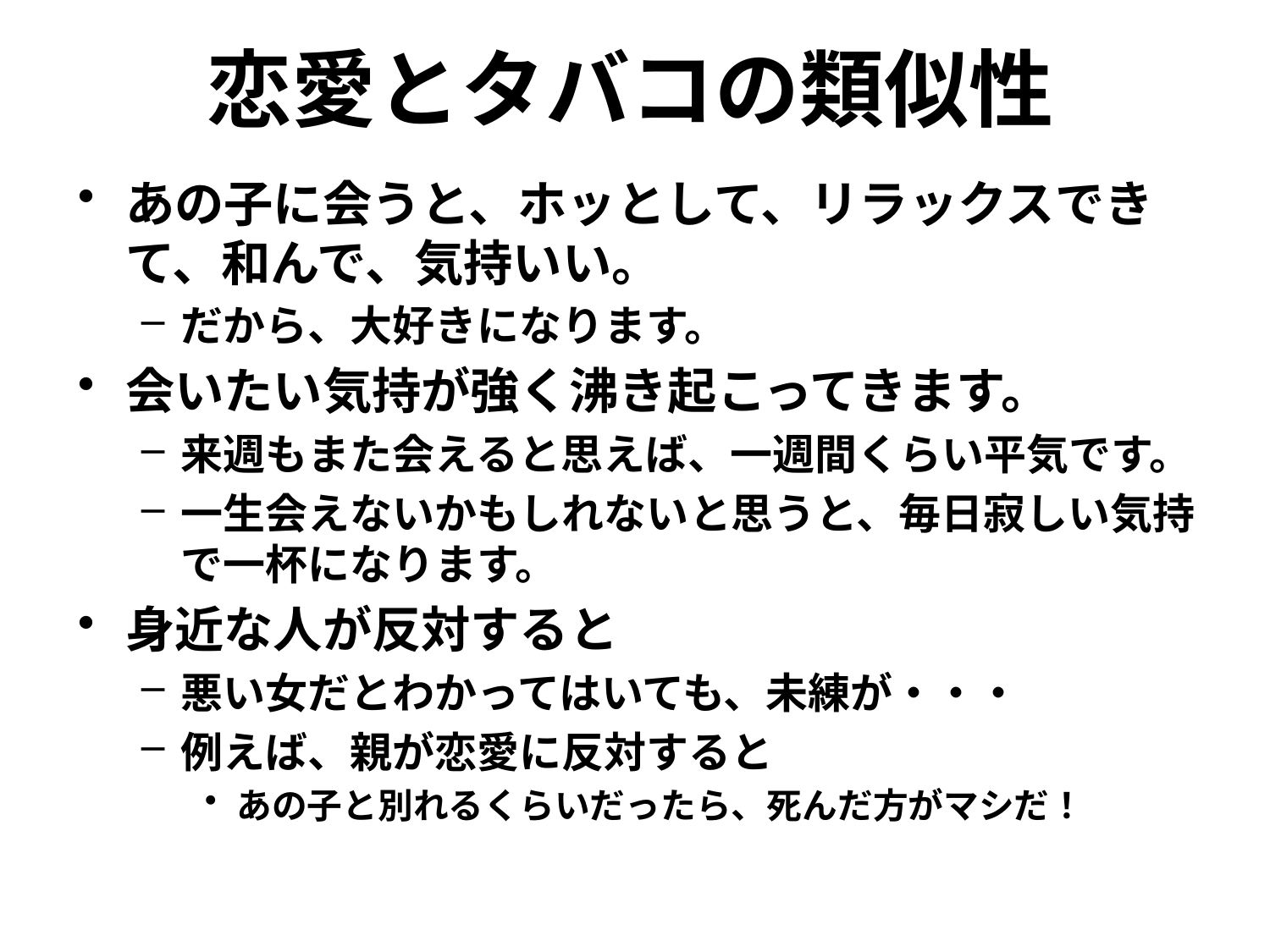

# 恋愛とタバコの類似性
あの子に会うと、ホッとして、リラックスできて、和んで、気持いい。
だから、大好きになります。
会いたい気持が強く沸き起こってきます。
来週もまた会えると思えば、一週間くらい平気です。
一生会えないかもしれないと思うと、毎日寂しい気持で一杯になります。
身近な人が反対すると
悪い女だとわかってはいても、未練が・・・
例えば、親が恋愛に反対すると
あの子と別れるくらいだったら、死んだ方がマシだ！